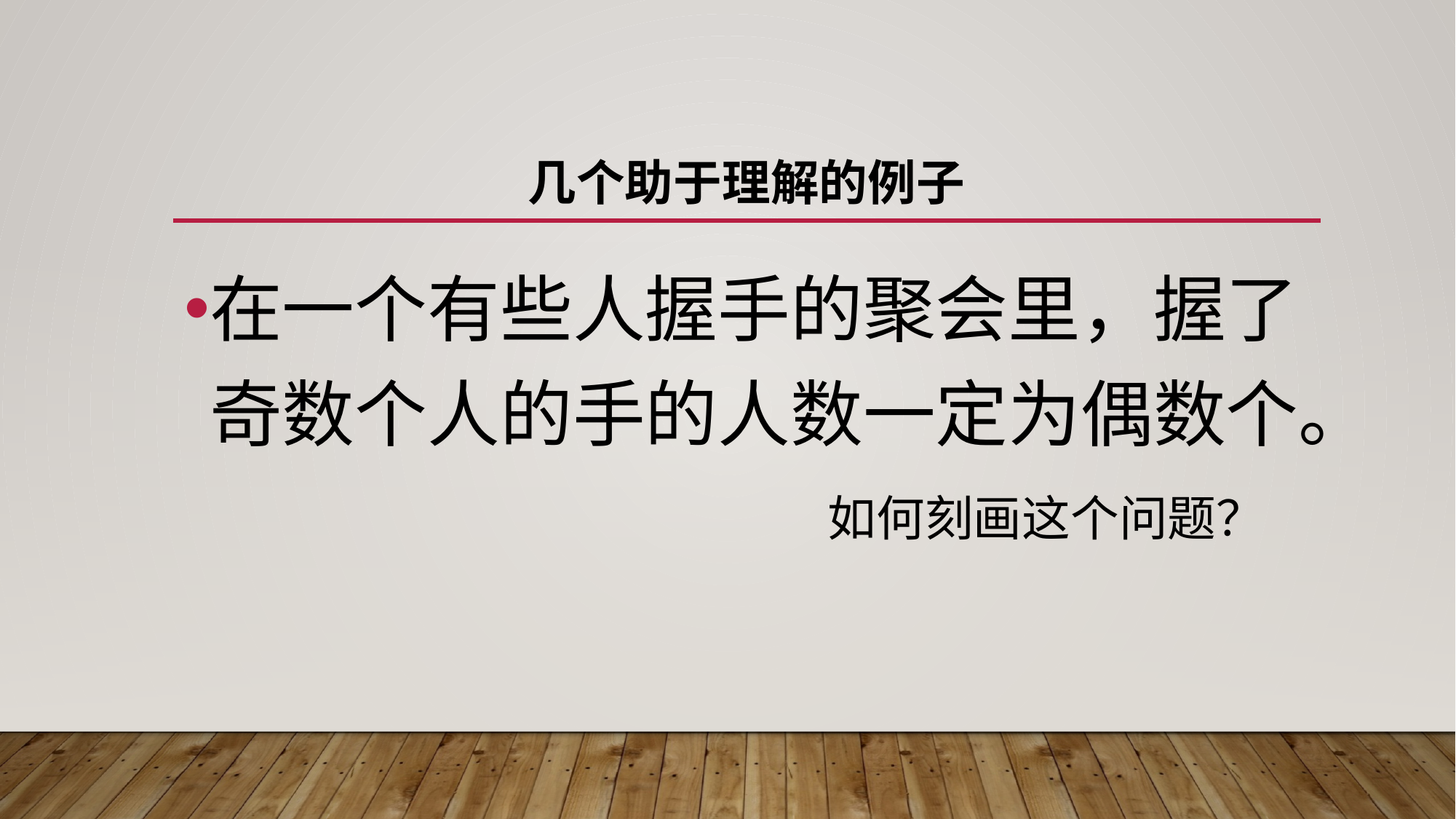

# 几个助于理解的例子
在一个有些人握手的聚会里，握了奇数个人的手的人数一定为偶数个。

如何刻画这个问题？